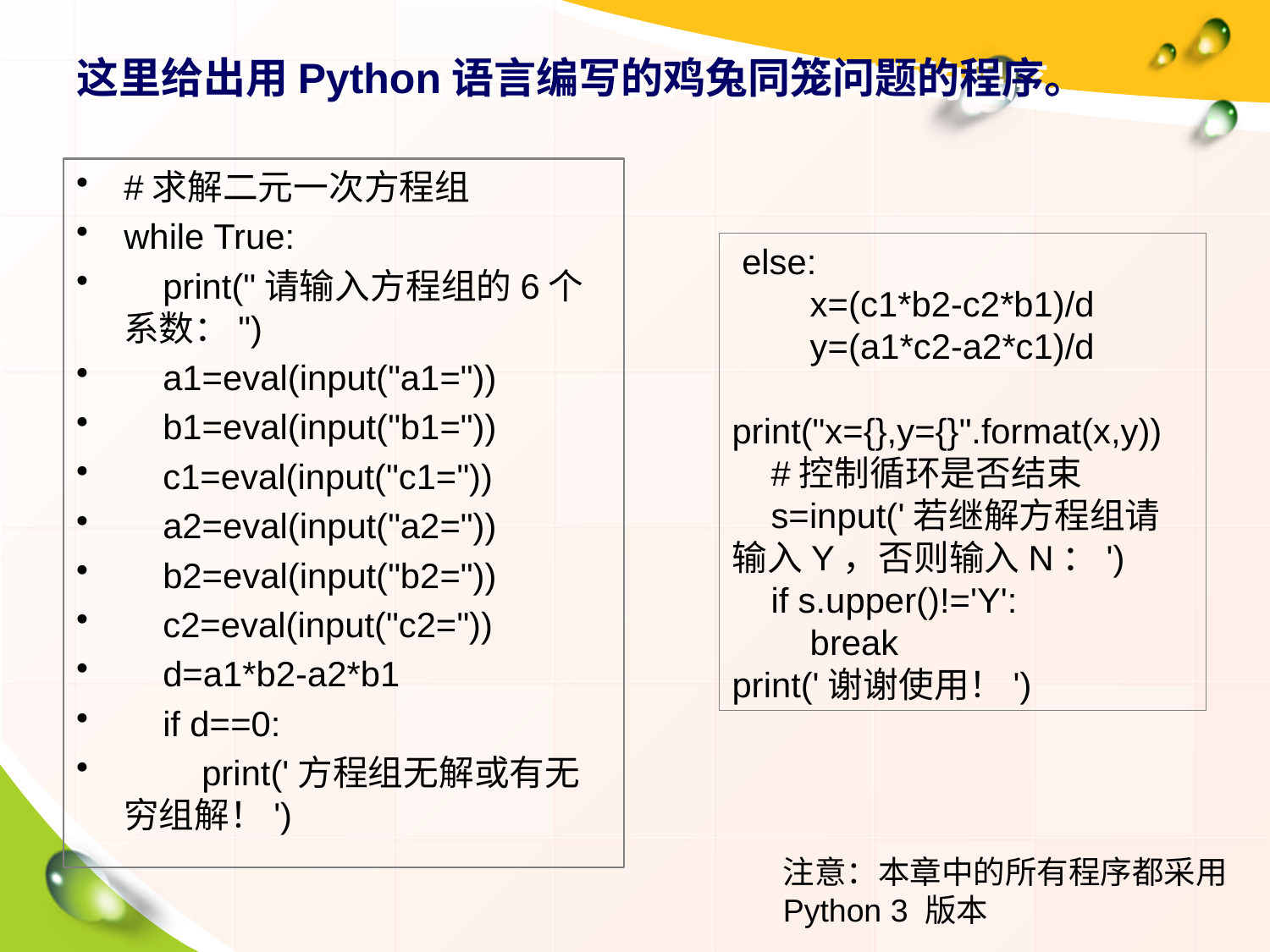

# 这里给出用Python语言编写的鸡兔同笼问题的程序。
#求解二元一次方程组
while True:
    print("请输入方程组的6个系数：")
    a1=eval(input("a1="))
    b1=eval(input("b1="))
    c1=eval(input("c1="))
    a2=eval(input("a2="))
    b2=eval(input("b2="))
    c2=eval(input("c2="))
    d=a1*b2-a2*b1
    if d==0:
        print('方程组无解或有无穷组解！')
 else:
        x=(c1*b2-c2*b1)/d
        y=(a1*c2-a2*c1)/d
        print("x={},y={}".format(x,y))
    #控制循环是否结束
    s=input('若继解方程组请输入Y，否则输入N：')
    if s.upper()!='Y':
        break
print('谢谢使用！')
注意：本章中的所有程序都采用 Python 3 版本